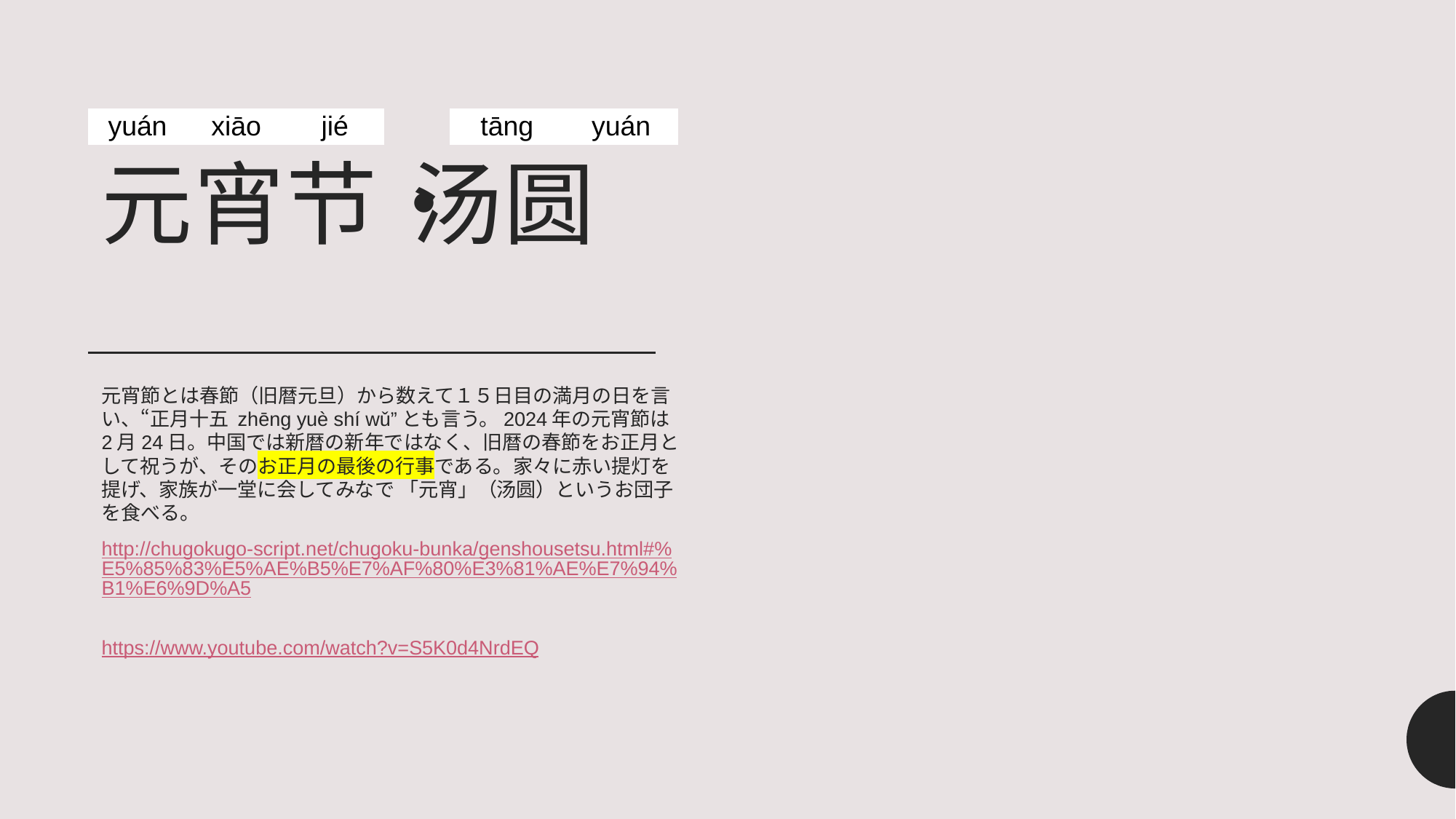

# 元宵节・汤圆
| yuán | xiāo | jié |
| --- | --- | --- |
| tāng | yuán |
| --- | --- |
元宵節とは春節（旧暦元旦）から数えて１５日目の満月の日を言い、“正月十五 zhēng yuè shí wǔ”とも言う。2024年の元宵節は2月24日。中国では新暦の新年ではなく、旧暦の春節をお正月として祝うが、そのお正月の最後の行事である。家々に赤い提灯を提げ、家族が一堂に会してみなで 「元宵」（汤圆）というお団子を食べる。
http://chugokugo-script.net/chugoku-bunka/genshousetsu.html#%E5%85%83%E5%AE%B5%E7%AF%80%E3%81%AE%E7%94%B1%E6%9D%A5
https://www.youtube.com/watch?v=S5K0d4NrdEQ